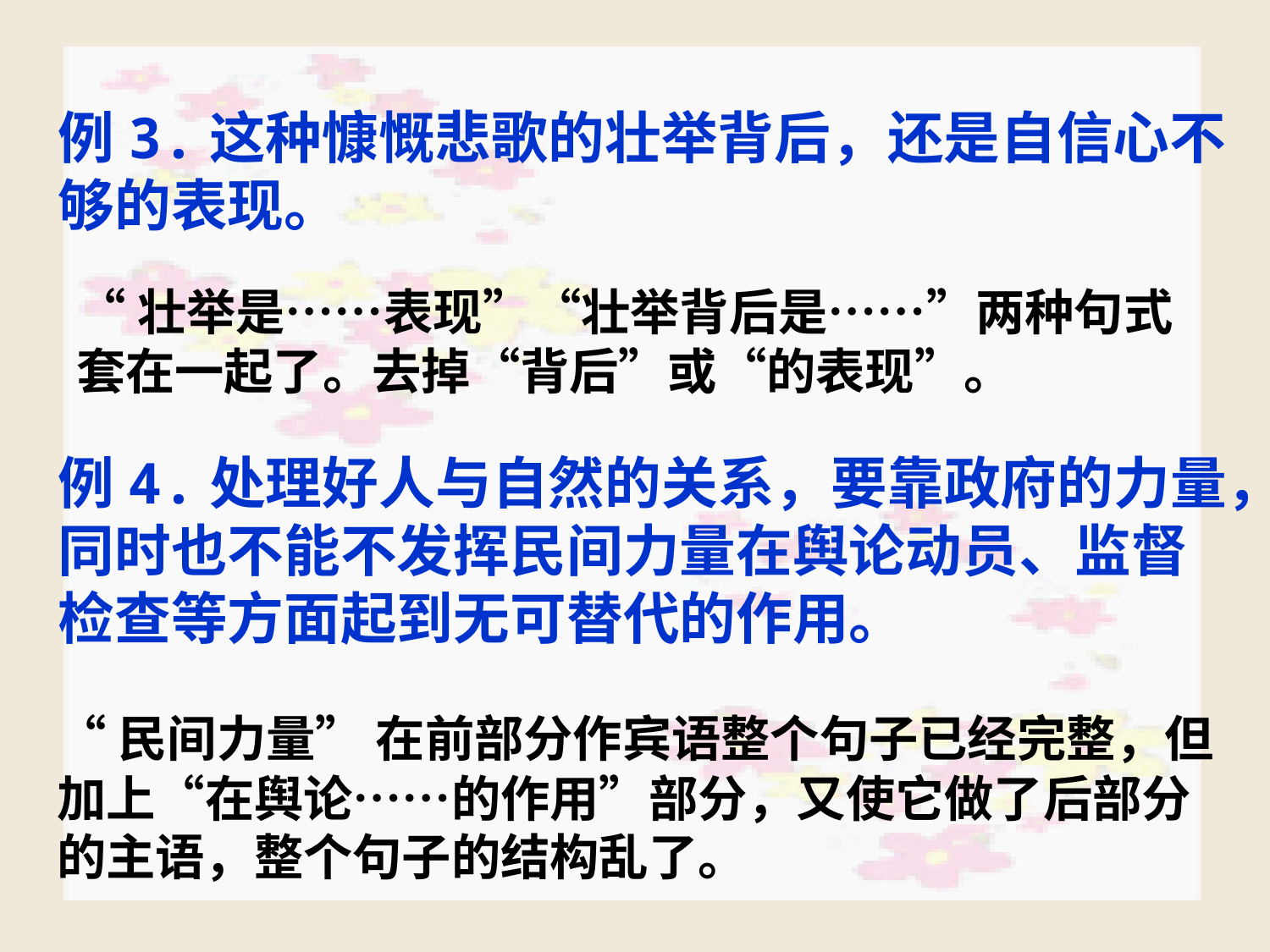

例3.这种慷慨悲歌的壮举背后，还是自信心不
够的表现。
“壮举是……表现”“壮举背后是……”两种句式
套在一起了。去掉“背后”或“的表现”。
例4.处理好人与自然的关系，要靠政府的力量，
同时也不能不发挥民间力量在舆论动员、监督
检查等方面起到无可替代的作用。
“民间力量” 在前部分作宾语整个句子已经完整，但
加上“在舆论……的作用”部分，又使它做了后部分
的主语，整个句子的结构乱了。